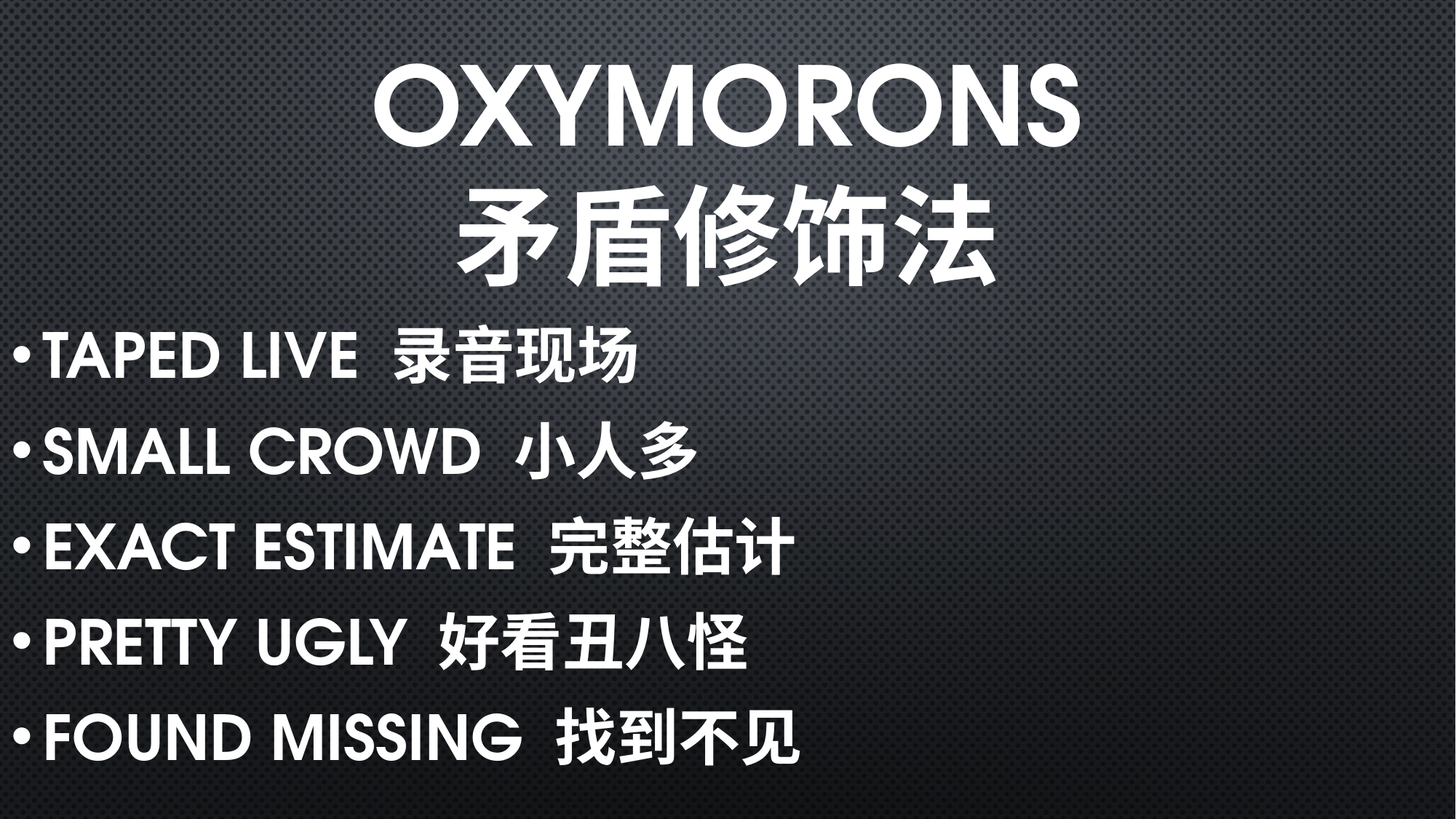

# OXYMORONS 矛盾修饰法
Taped live 录音现场
Small crowd 小人多
Exact estimate 完整估计
Pretty ugly 好看丑八怪
Found Missing 找到不见